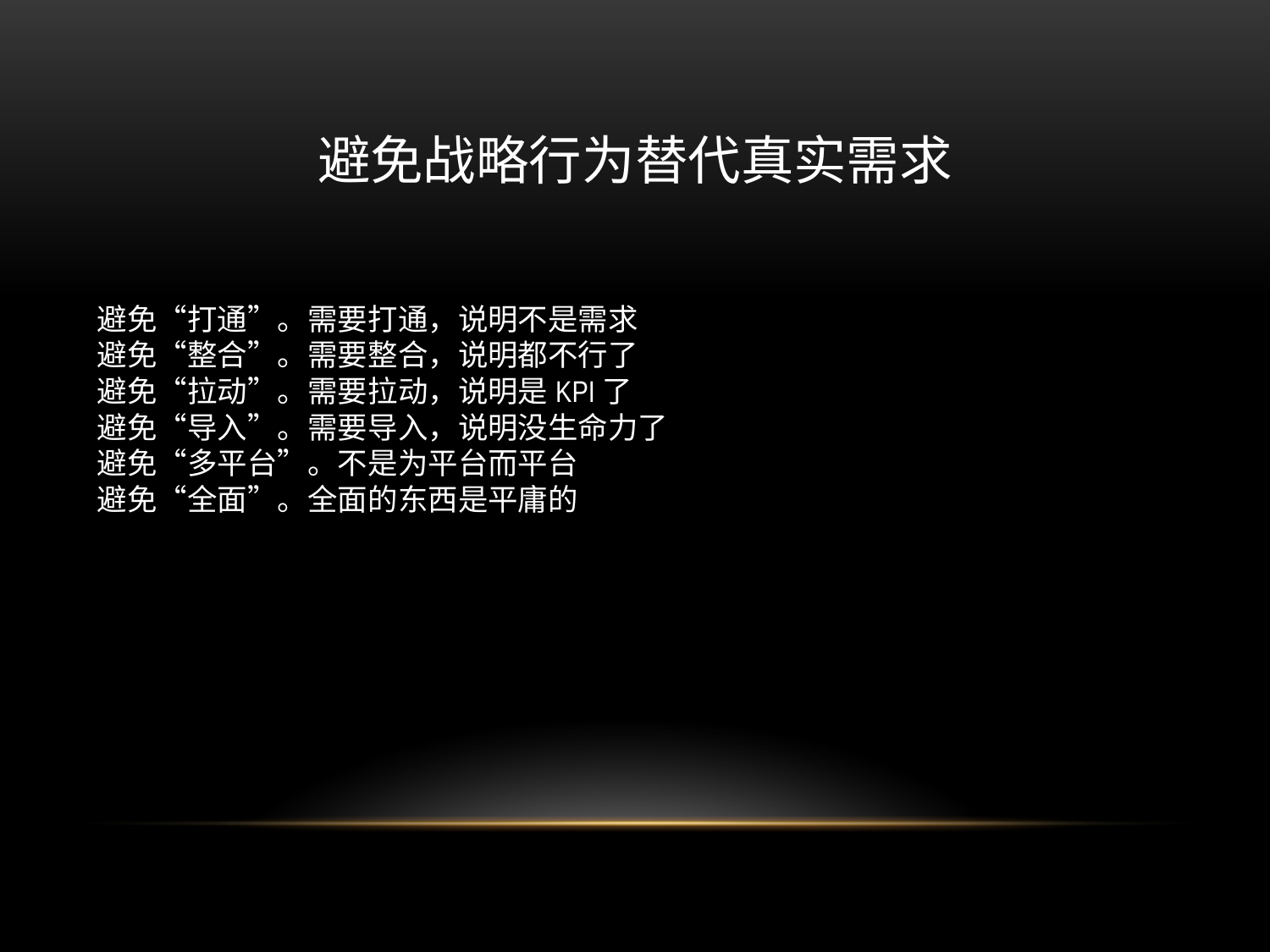

# 避免战略行为替代真实需求

避免“打通”。需要打通，说明不是需求
避免“整合”。需要整合，说明都不行了
避免“拉动”。需要拉动，说明是KPI了
避免“导入”。需要导入，说明没生命力了
避免“多平台”。不是为平台而平台
避免“全面”。全面的东西是平庸的